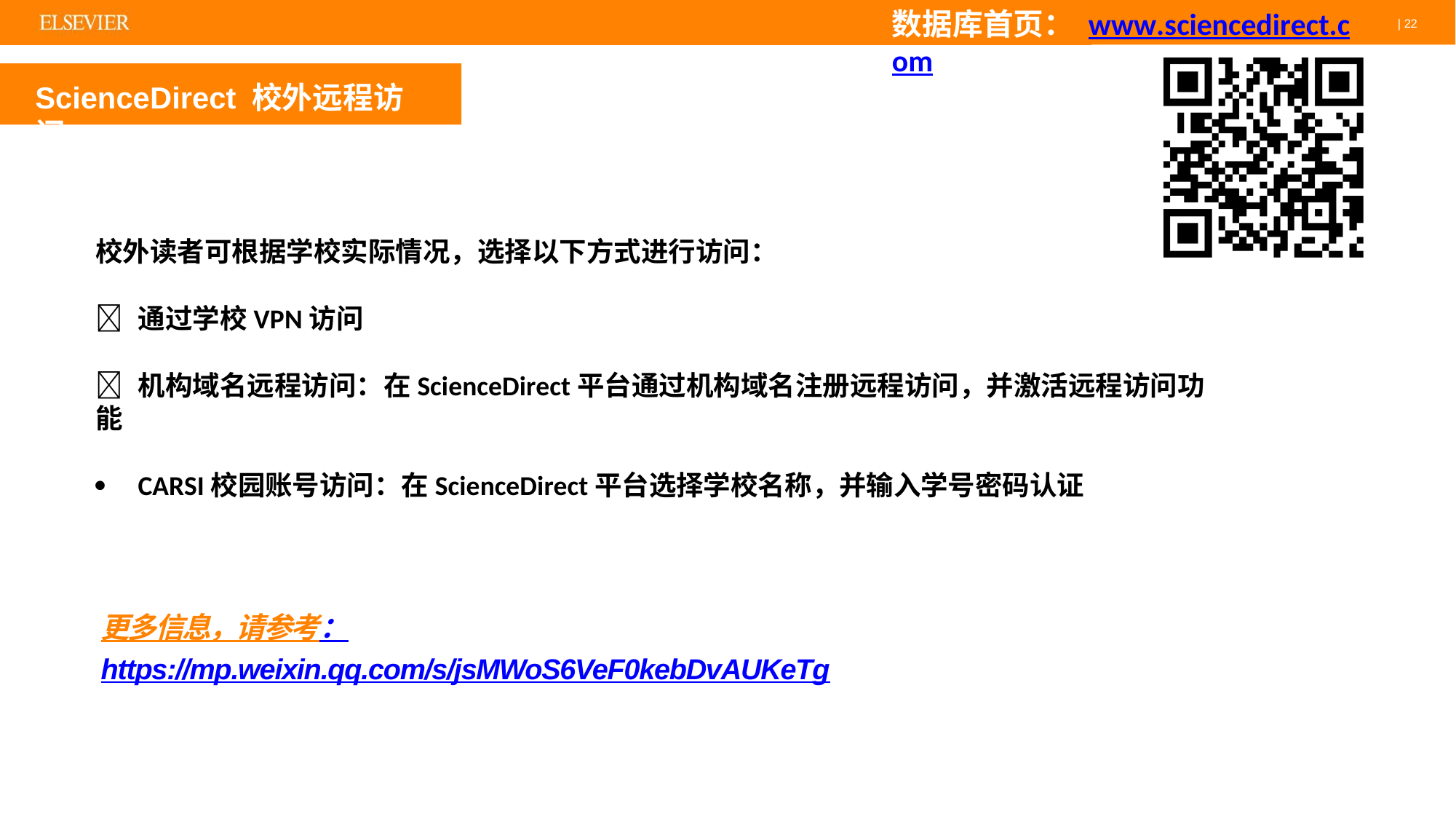

# 数据库首页： www.sciencedirect.com
| 22

ScienceDirect 校外远程访问
校外读者可根据学校实际情况，选择以下方式进行访问：

•	通过学校VPN访问

•	机构域名远程访问：在ScienceDirect平台通过机构域名注册远程访问，并激活远程访问功能

•	CARSI校园账号访问：在ScienceDirect平台选择学校名称，并输入学号密码认证

更多信息，请参考：https://mp.weixin.qq.com/s/jsMWoS6VeF0kebDvAUKeTg